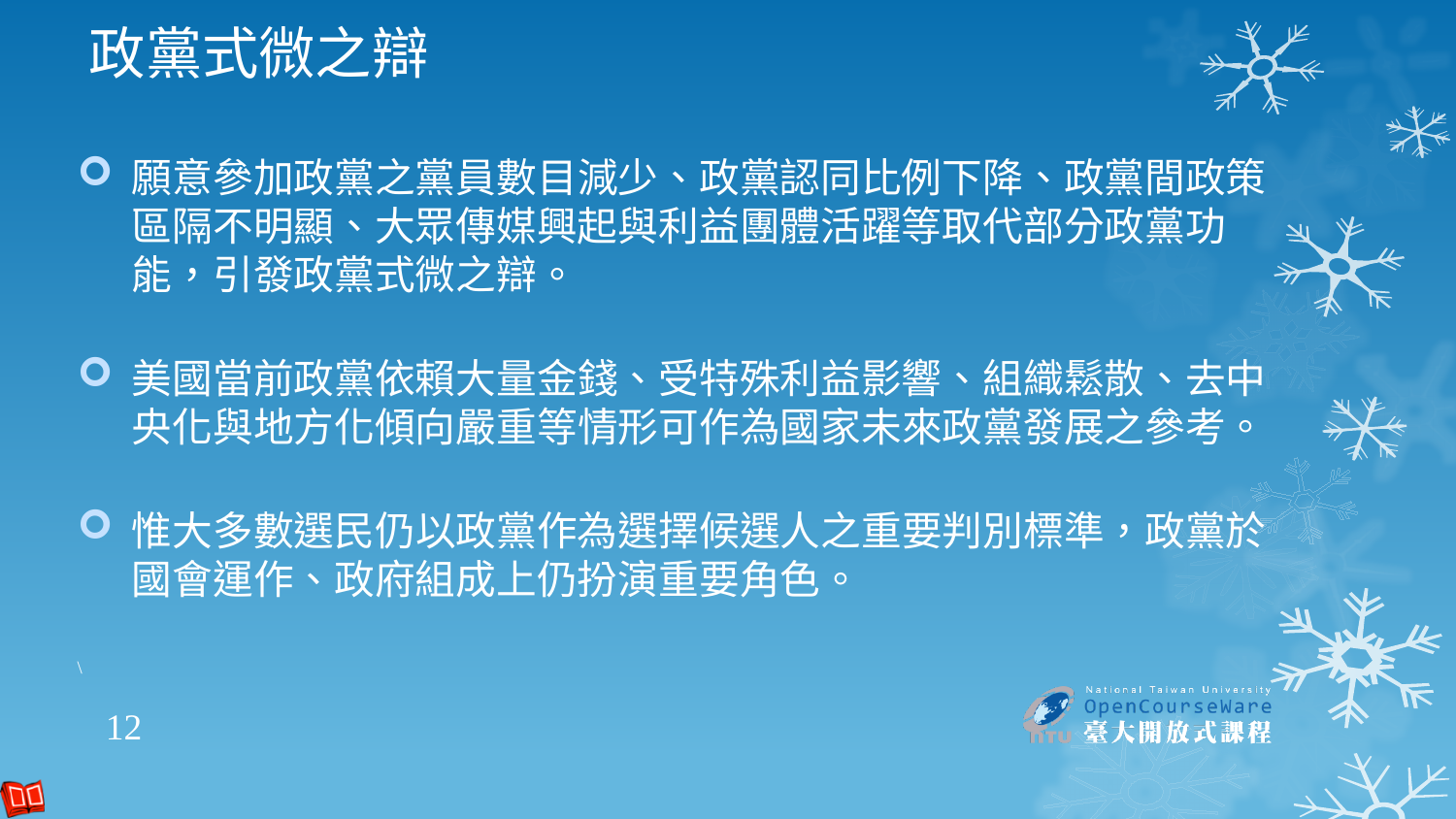

政黨式微之辯
願意參加政黨之黨員數目減少、政黨認同比例下降、政黨間政策區隔不明顯、大眾傳媒興起與利益團體活躍等取代部分政黨功能，引發政黨式微之辯。

美國當前政黨依賴大量金錢、受特殊利益影響、組織鬆散、去中央化與地方化傾向嚴重等情形可作為國家未來政黨發展之參考。

惟大多數選民仍以政黨作為選擇候選人之重要判別標準，政黨於國會運作、政府組成上仍扮演重要角色。

\
12